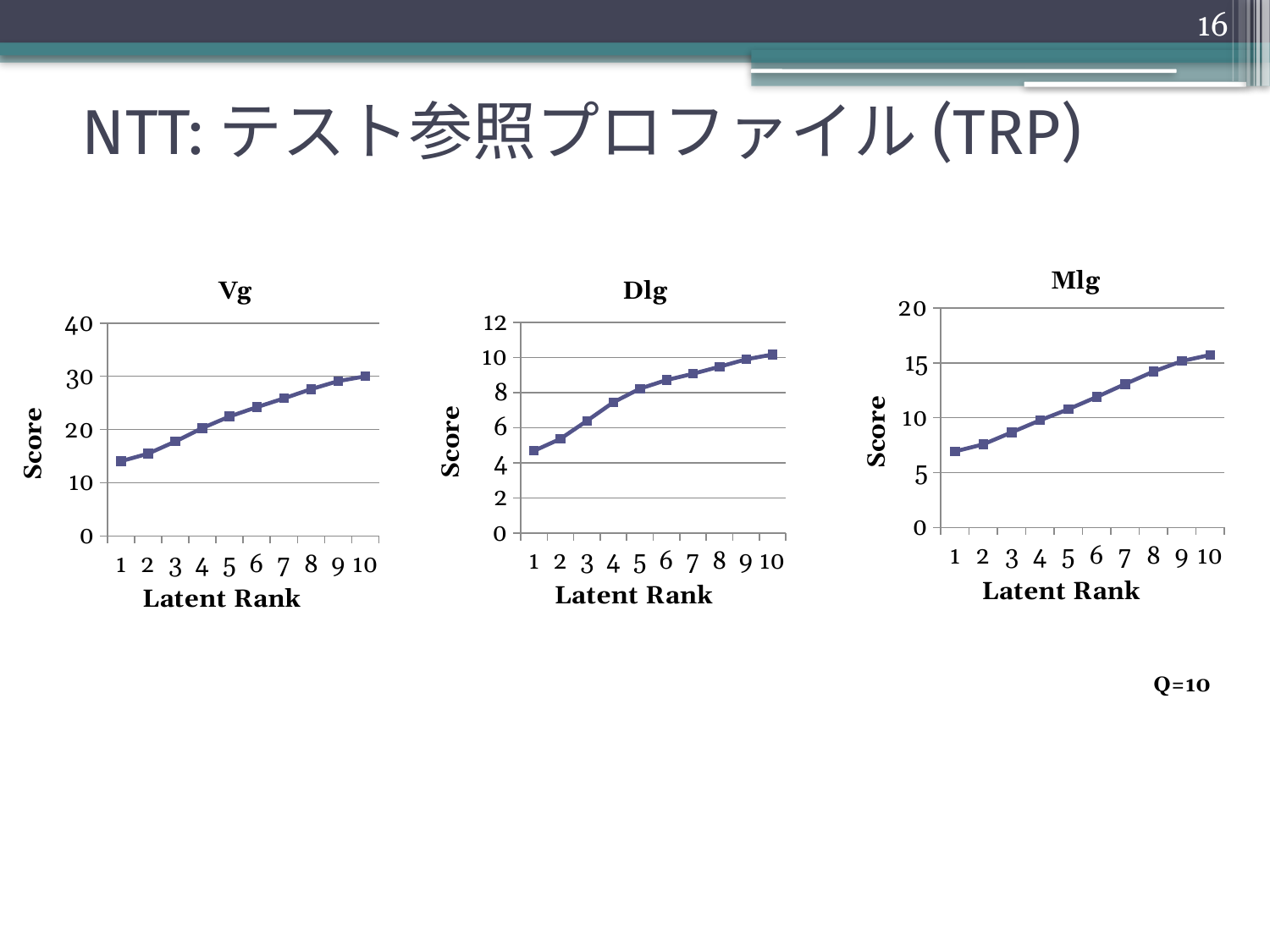

16
# NTT:テスト参照プロファイル(TRP)

[unsupported chart]

[unsupported chart]

[unsupported chart]

Q=10